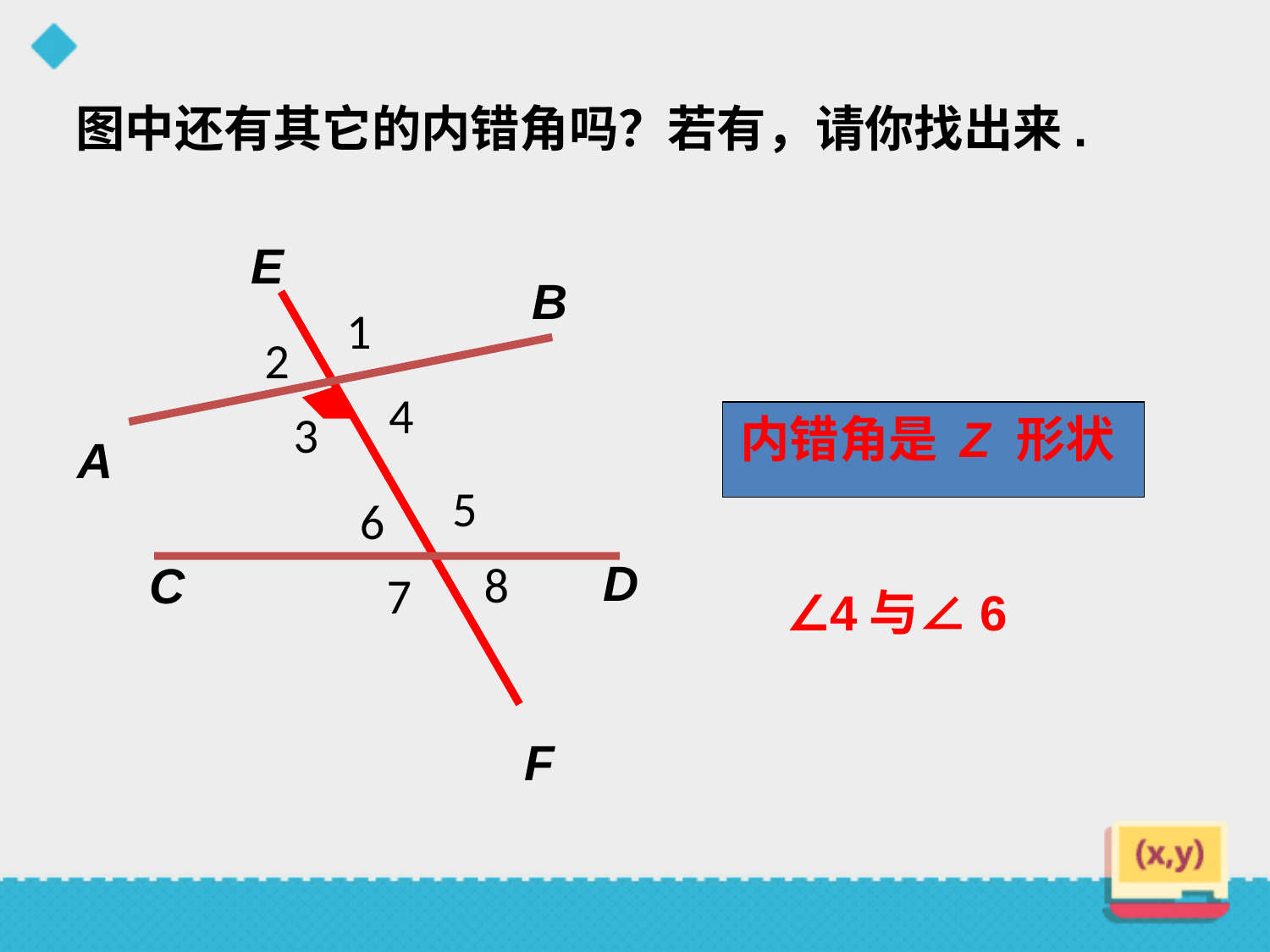

图中还有其它的内错角吗？若有，请你找出来.
E
B

1
2
4

3
A
5
6
D
8
C

7
F

内错角是 Z 形状
∠4与∠6